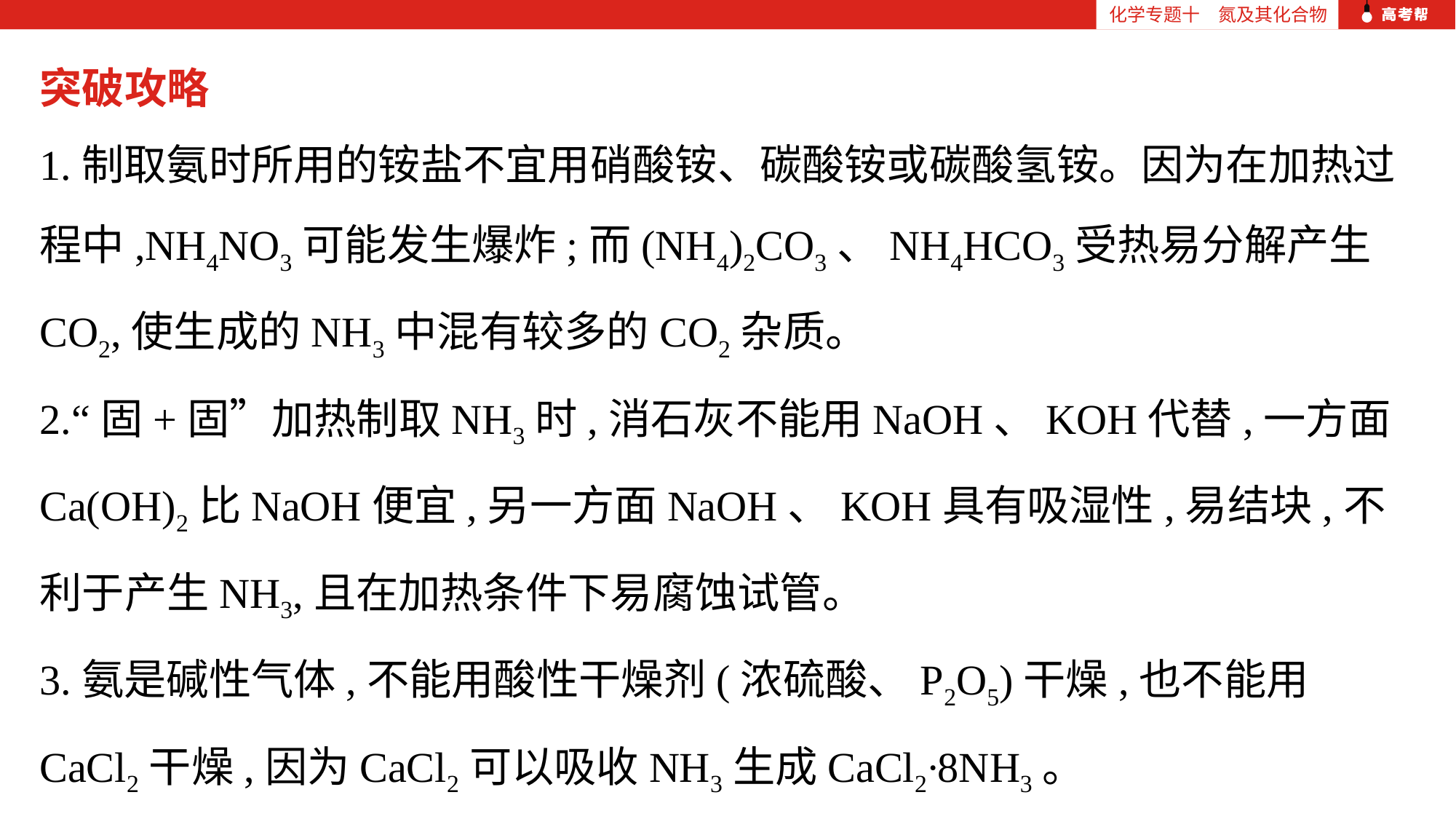

化学专题十　氮及其化合物

突破攻略
1.制取氨时所用的铵盐不宜用硝酸铵、碳酸铵或碳酸氢铵。因为在加热过程中,NH4NO3可能发生爆炸;而(NH4)2CO3、NH4HCO3受热易分解产生CO2,使生成的NH3中混有较多的CO2杂质。
2.“固+固”加热制取NH3时,消石灰不能用NaOH、KOH代替,一方面Ca(OH)2比NaOH便宜,另一方面NaOH、KOH具有吸湿性,易结块,不利于产生NH3,且在加热条件下易腐蚀试管。
3.氨是碱性气体,不能用酸性干燥剂(浓硫酸、P2O5)干燥,也不能用CaCl2干燥,因为CaCl2可以吸收NH3生成CaCl2·8NH3。